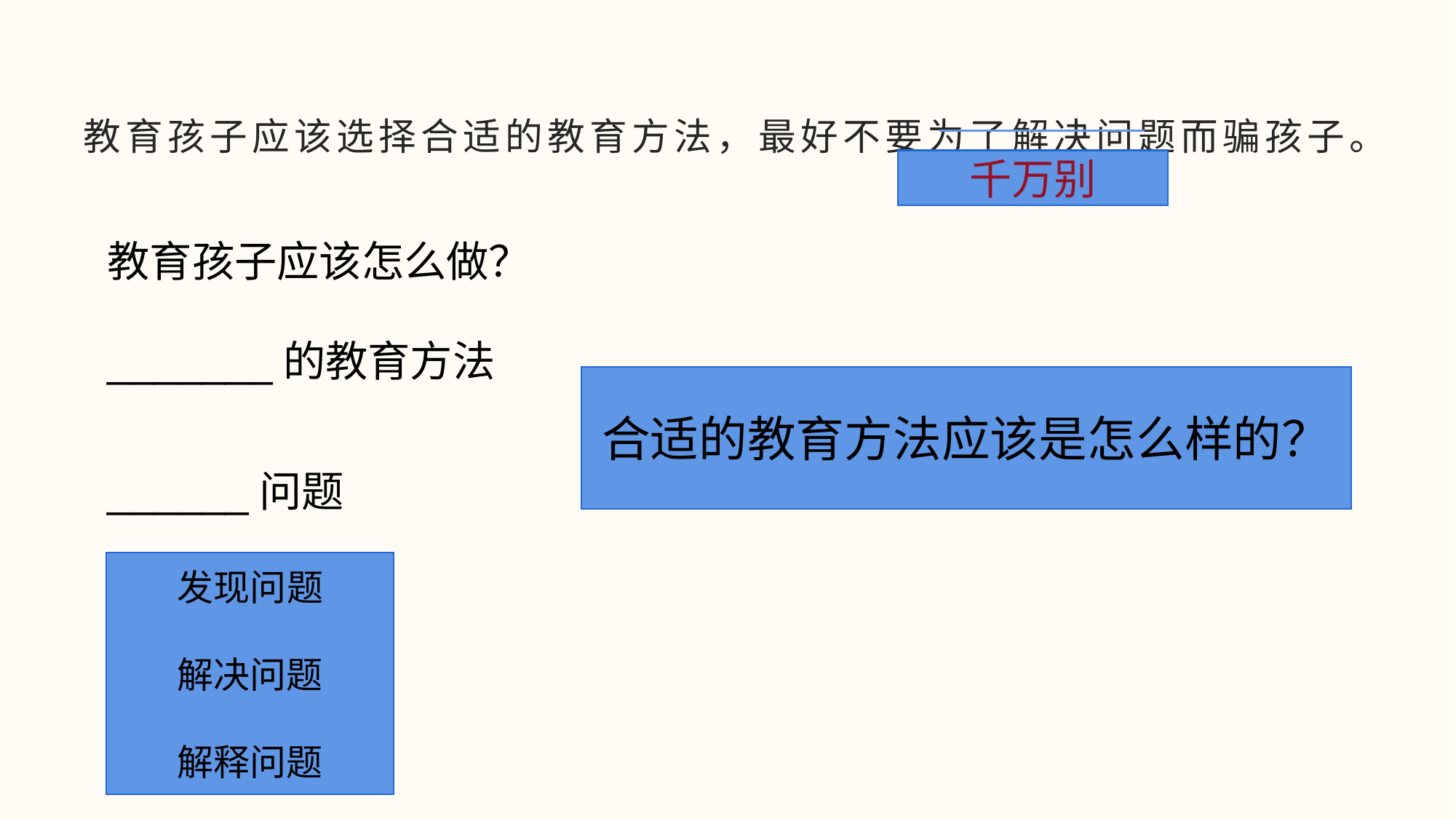

# 教育孩子应该选择合适的教育方法，最好不要为了解决问题而骗孩子。
千万别
教育孩子应该怎么做？
_______的教育方法
合适的教育方法应该是怎么样的？
______问题

发现问题

解决问题

解释问题